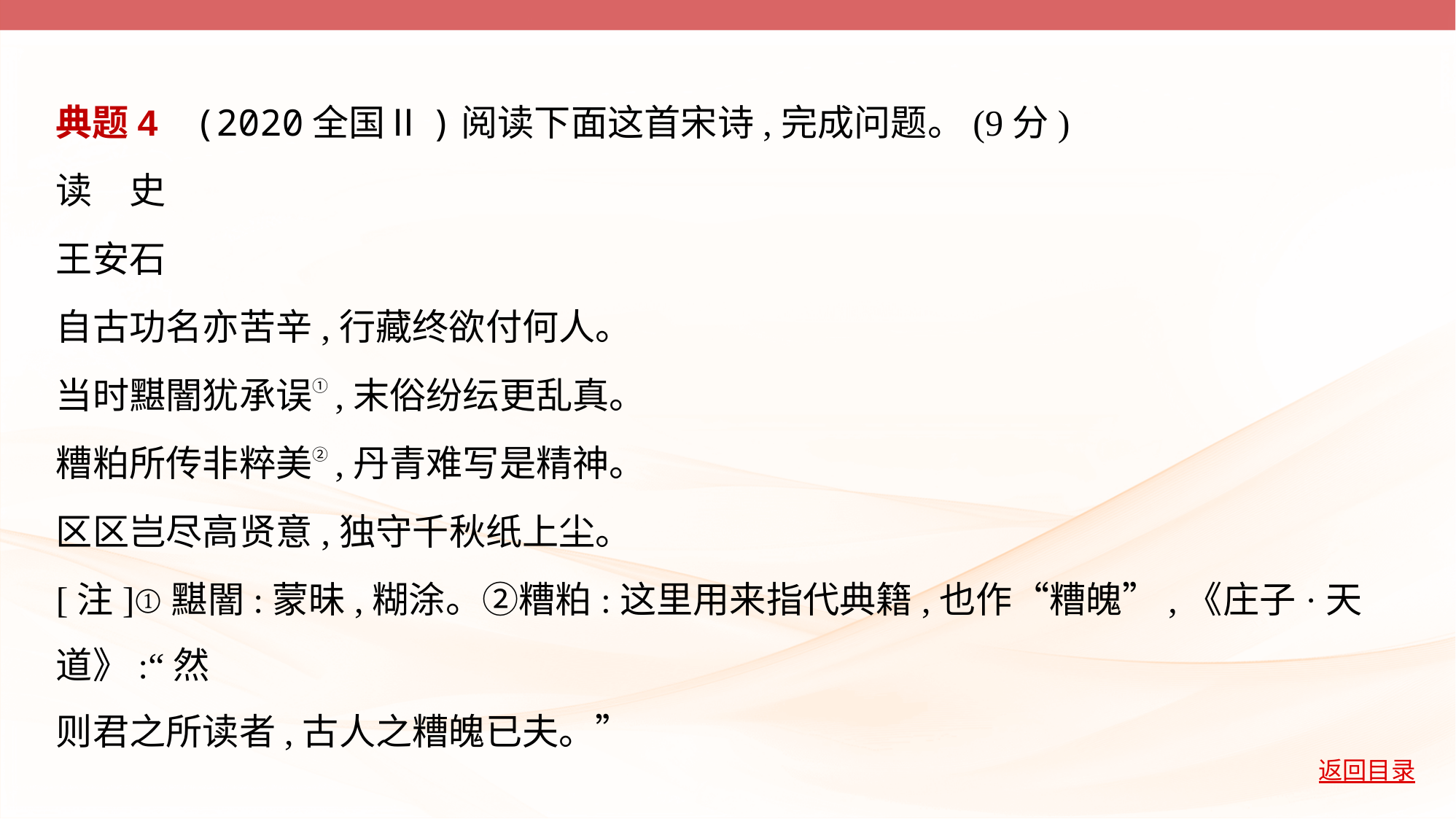

典题4    (2020全国Ⅱ)阅读下面这首宋诗,完成问题。(9分)
读　史
王安石
自古功名亦苦辛,行藏终欲付何人。
当时黮闇犹承误①,末俗纷纭更乱真。
糟粕所传非粹美②,丹青难写是精神。
区区岂尽高贤意,独守千秋纸上尘。
[注]①黮闇:蒙昧,糊涂。②糟粕:这里用来指代典籍,也作“糟魄”,《庄子·天道》:“然
则君之所读者,古人之糟魄已夫。”